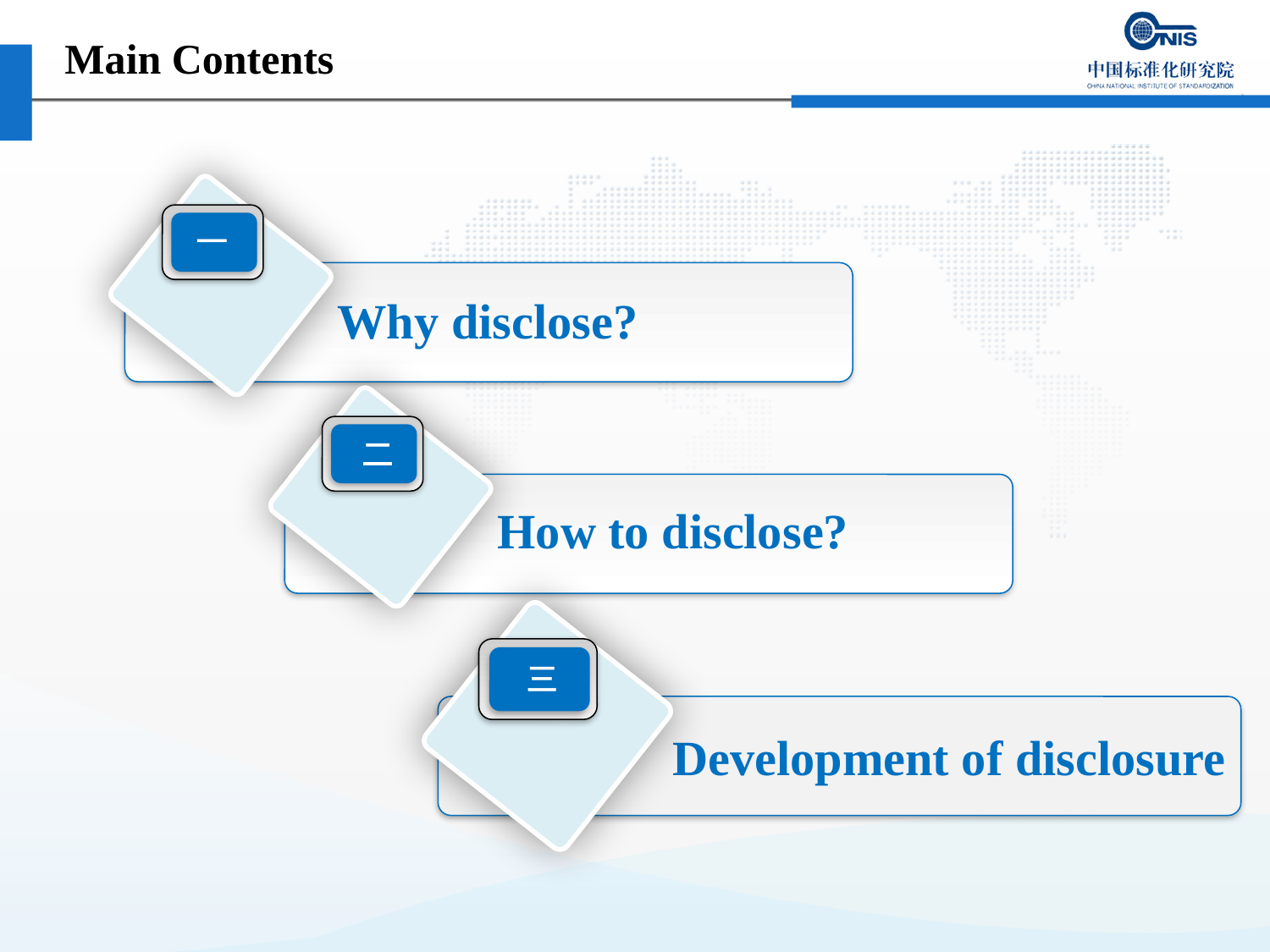

# Main Contents

一

Why disclose?

二

How to disclose?

三

Development of disclosure